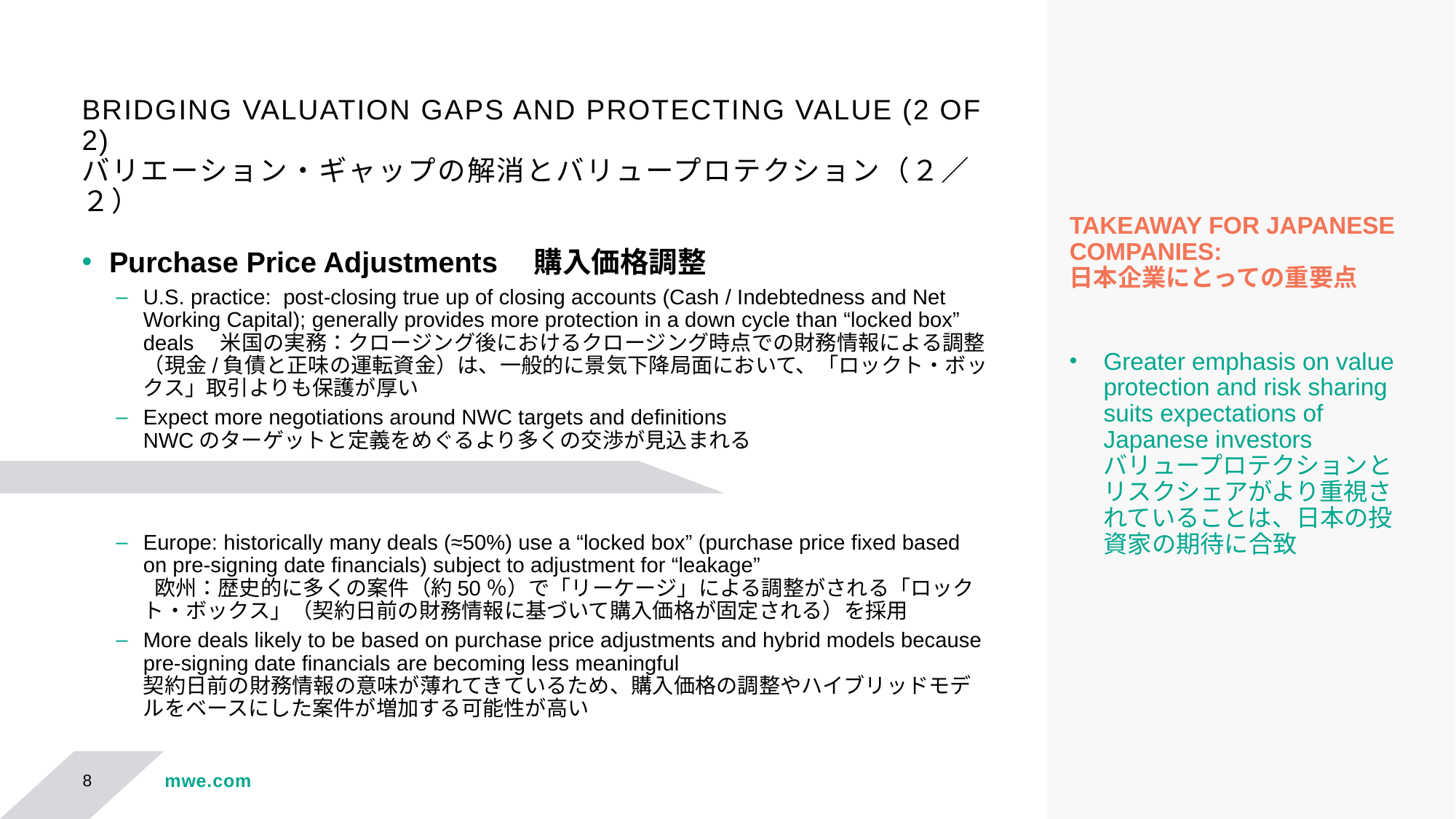

# BRIDGING VALUATION GAPS AND PROTECTING VALUE (2 OF 2) バリエーション・ギャップの解消とバリュープロテクション（２／２）
Purchase Price Adjustments　購入価格調整
U.S. practice:  post-closing true up of closing accounts (Cash / Indebtedness and Net Working Capital); generally provides more protection in a down cycle than “locked box” deals　米国の実務：クロージング後におけるクロージング時点での財務情報による調整（現金/負債と正味の運転資金）は、一般的に景気下降局面において、「ロックト・ボックス」取引よりも保護が厚い
Expect more negotiations around NWC targets and definitions　
NWCのターゲットと定義をめぐるより多くの交渉が見込まれる

Europe: historically many deals (≈50%) use a “locked box” (purchase price fixed based on pre-signing date financials) subject to adjustment for “leakage”
 欧州：歴史的に多くの案件（約50％）で「リーケージ」による調整がされる「ロックト・ボックス」（契約日前の財務情報に基づいて購入価格が固定される）を採用
More deals likely to be based on purchase price adjustments and hybrid models because pre-signing date financials are becoming less meaningful　
契約日前の財務情報の意味が薄れてきているため、購入価格の調整やハイブリッドモデルをベースにした案件が増加する可能性が高い

TAKEAWAY FOR JAPANESE COMPANIES:
日本企業にとっての重要点

Greater emphasis on value protection and risk sharing suits expectations of Japanese investors　
バリュープロテクションとリスクシェアがより重視されていることは、日本の投資家の期待に合致

8